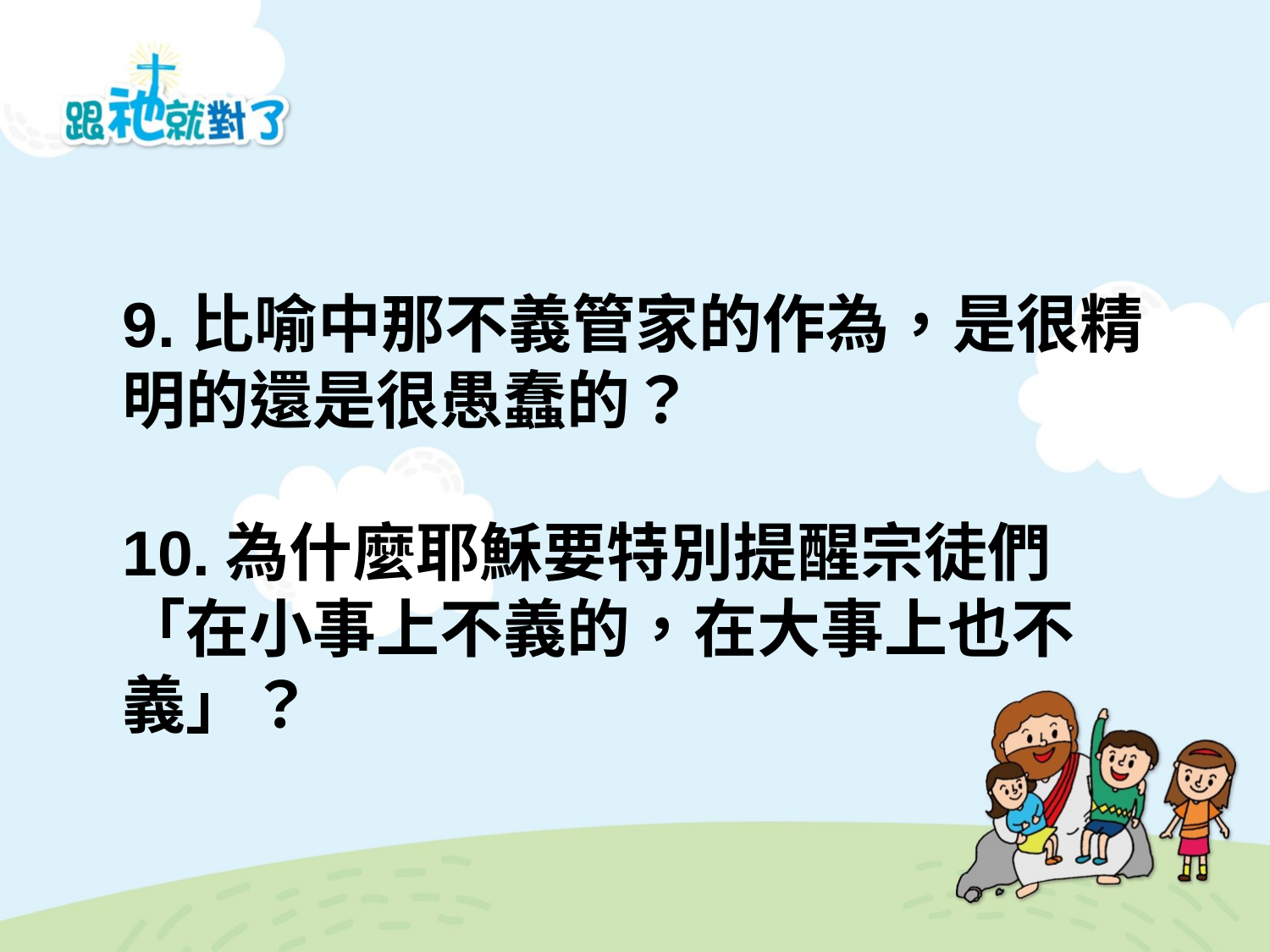

9.比喻中那不義管家的作為，是很精明的還是很愚蠢的？

10.為什麼耶穌要特別提醒宗徒們「在小事上不義的，在大事上也不義」？